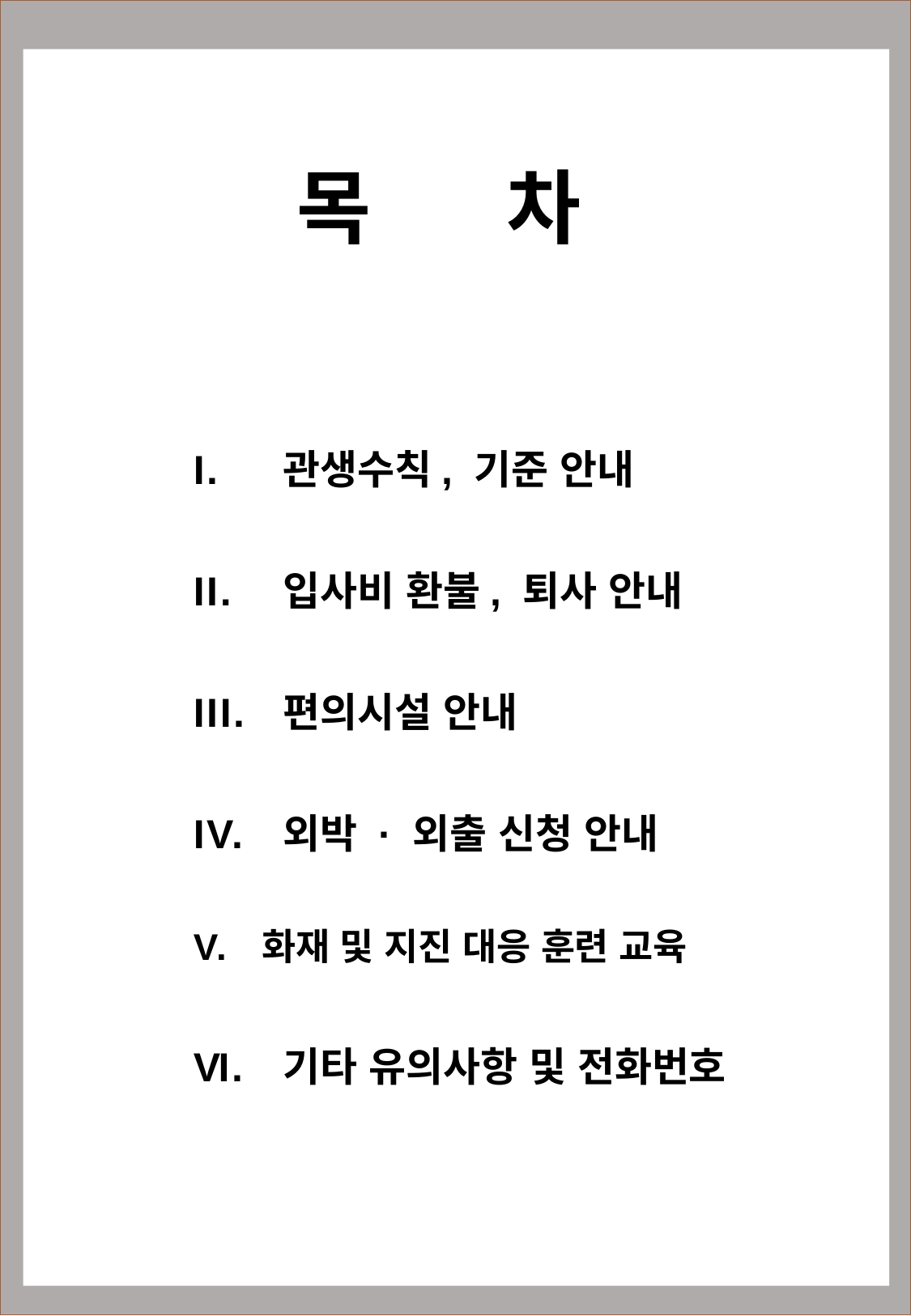

목      차
Ⅰ
 관생수칙, 기준 안내
 입사비 환불, 퇴사 안내
 편의시설 안내
 외박 · 외출 신청 안내
화재 및 지진 대응 훈련 교육
 기타 유의사항 및 전화번호